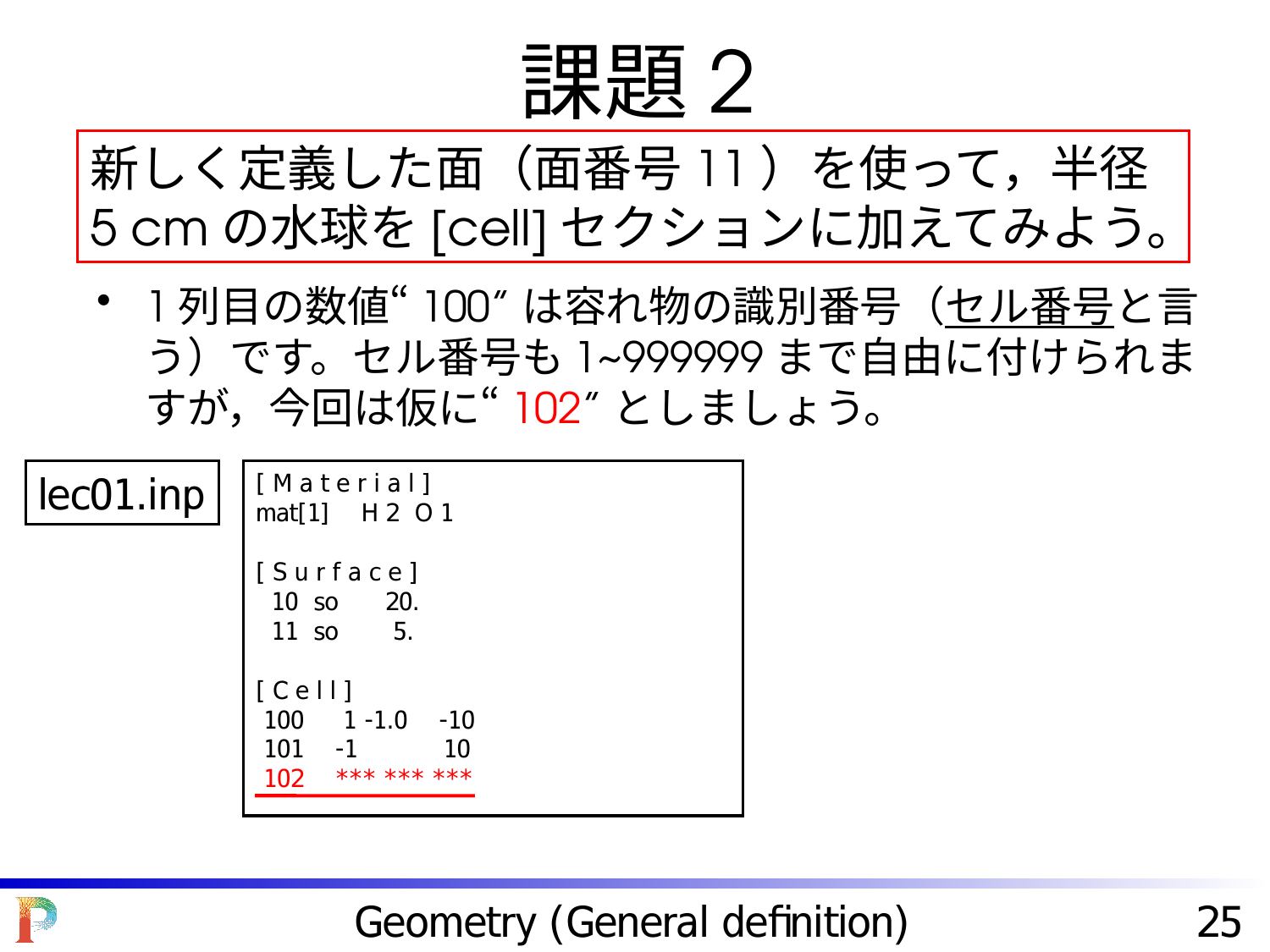

課題2
新しく定義した面（面番号11）を使って，半径5 cmの水球を[cell]セクションに加えてみよう。
1列目の数値“100”は容れ物の識別番号（セル番号と言う）です。セル番号も1~999999まで自由に付けられますが，今回は仮に“102”としましょう。
lec01.inp
[ M a t e r i a l ]
mat[1]    H 2  O 1

[ S u r f a c e ]
  10  so      20.
  11  so       5.

[ C e l l ]
 100     1 -1.0    -10
 101    -1           10
 102    *** *** ***

Geometry (General definition)